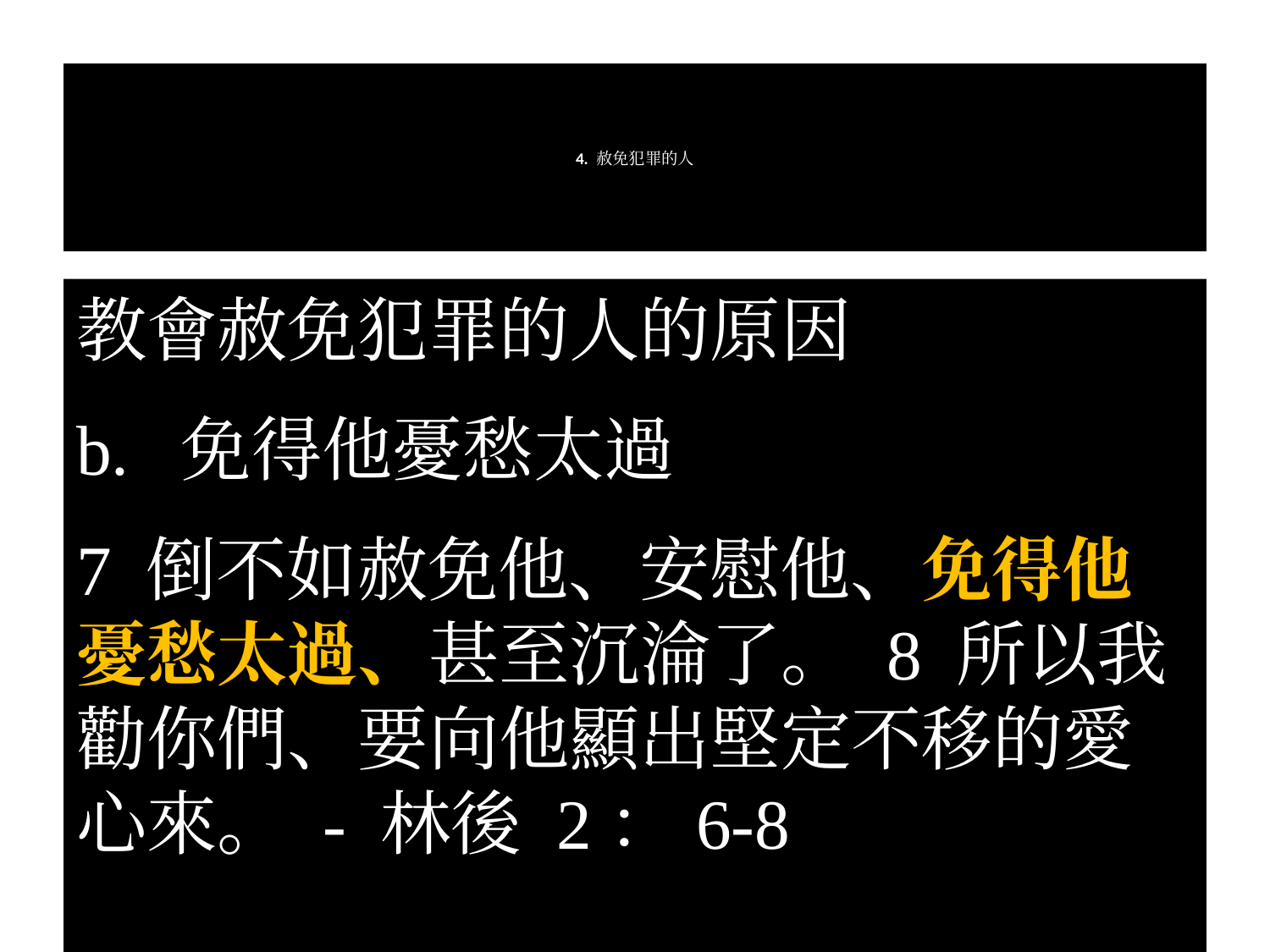

# 4.  赦免犯罪的人
教會赦免犯罪的人的原因
b.  免得他憂愁太過
7 倒不如赦免他、安慰他、免得他憂愁太過、甚至沉淪了。 8 所以我勸你們、要向他顯出堅定不移的愛心來。 - 林後 2：6-8